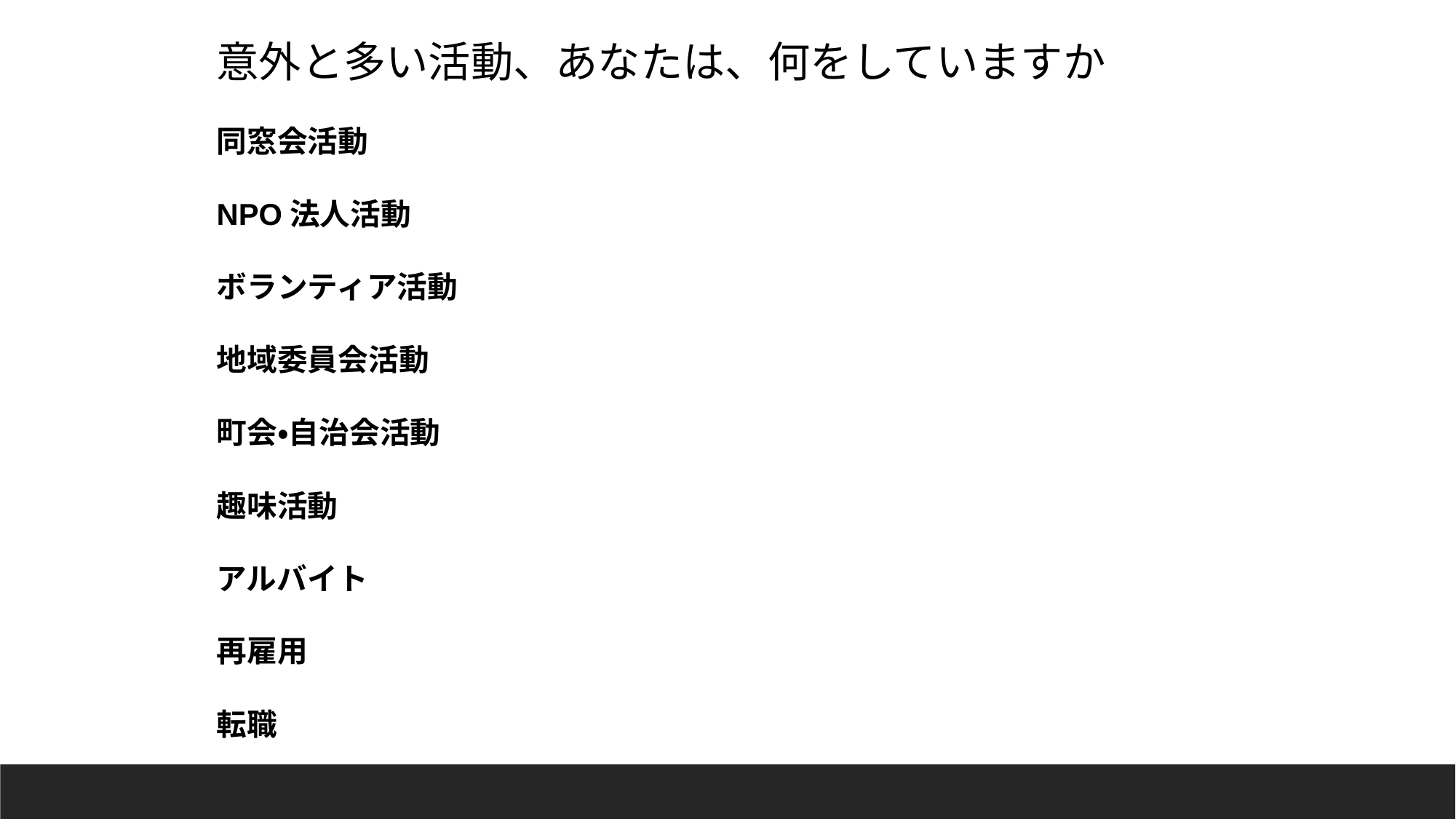

意外と多い活動、あなたは、何をしていますか

同窓会活動

NPO法人活動

ボランティア活動

地域委員会活動

町会・自治会活動

趣味活動

アルバイト

再雇用

転職